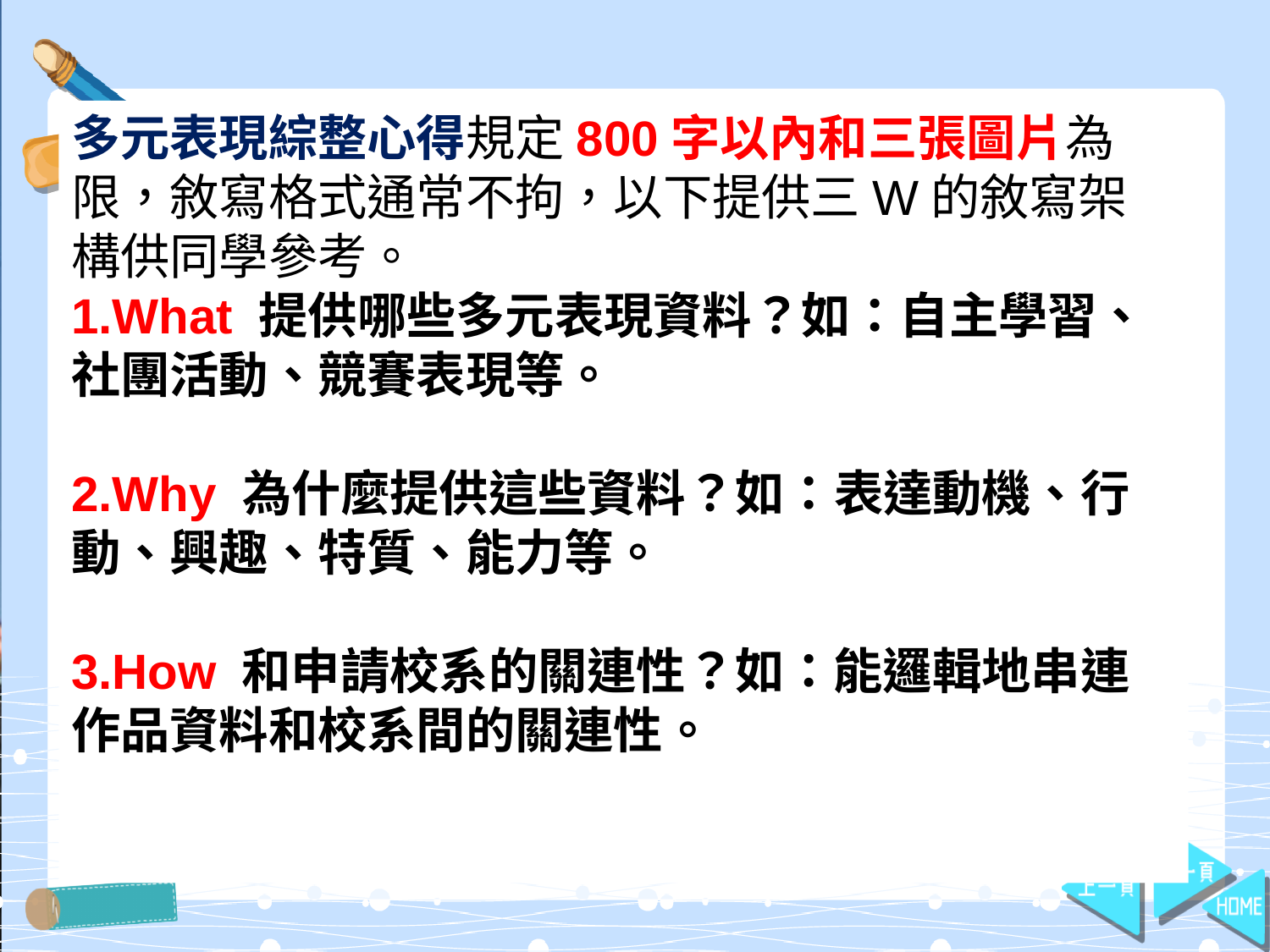

多元表現綜整心得規定800字以內和三張圖片為限，敘寫格式通常不拘，以下提供三W的敘寫架構供同學參考。
1.What 提供哪些多元表現資料？如：自主學習、社團活動、競賽表現等。

2.Why 為什麼提供這些資料？如：表達動機、行動、興趣、特質、能力等。

3.How 和申請校系的關連性？如：能邏輯地串連作品資料和校系間的關連性。